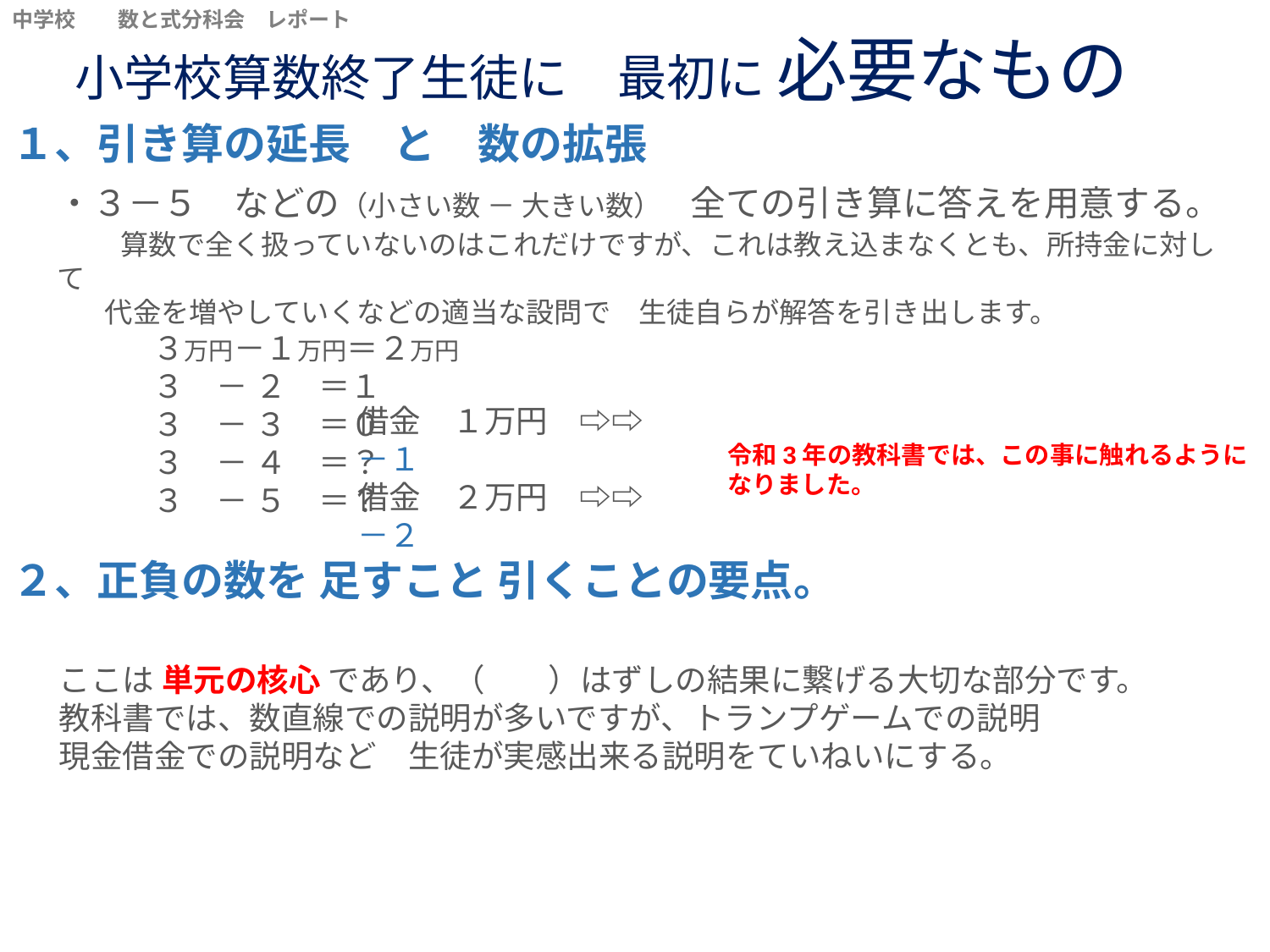

中学校　　数と式分科会　レポート
小学校算数終了生徒に　最初に 必要なもの
１、引き算の延長　と　数の拡張
・３－５　などの（小さい数 － 大きい数）　全ての引き算に答えを用意する。
　　算数で全く扱っていないのはこれだけですが、これは教え込まなくとも、所持金に対して
  　代金を増やしていくなどの適当な設問で　生徒自らが解答を引き出します。
　　　３万円－１万円＝２万円
　　　３　－ ２　＝１
　　　３　－ ３　＝０
　　　３　－ ４　＝？
　　　３　－ ５　＝？
借金　１万円　⇨⇨　－１
借金　２万円　⇨⇨　－２
令和3年の教科書では、この事に触れるようになりました。
２、正負の数を 足すこと 引くことの要点。
ここは 単元の核心 であり、（　　）はずしの結果に繋げる大切な部分です。
教科書では、数直線での説明が多いですが、トランプゲームでの説明
現金借金での説明など　生徒が実感出来る説明をていねいにする。